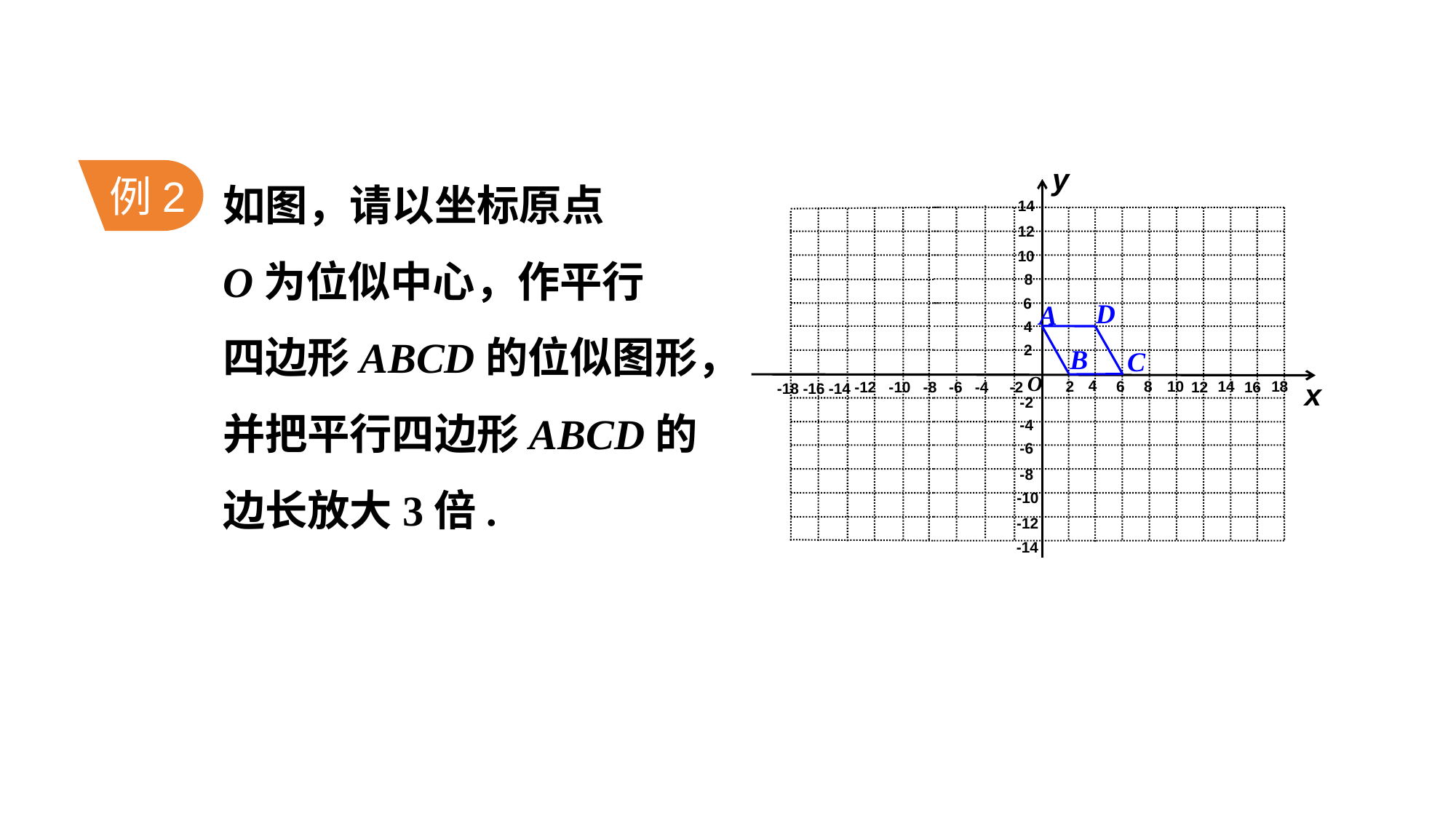

如图，请以坐标原点
O为位似中心，作平行
四边形ABCD的位似图形，
并把平行四边形ABCD的
边长放大3倍.
例2
y

14

12

10

8

6

4

2

x
4
2
6
8
10
12
-2
-2

-4

-6

-8

-10

-12

-14

D
A

B
C

O
14
18
-12
-10
-4
16
-8
-6
-18
-14
-16